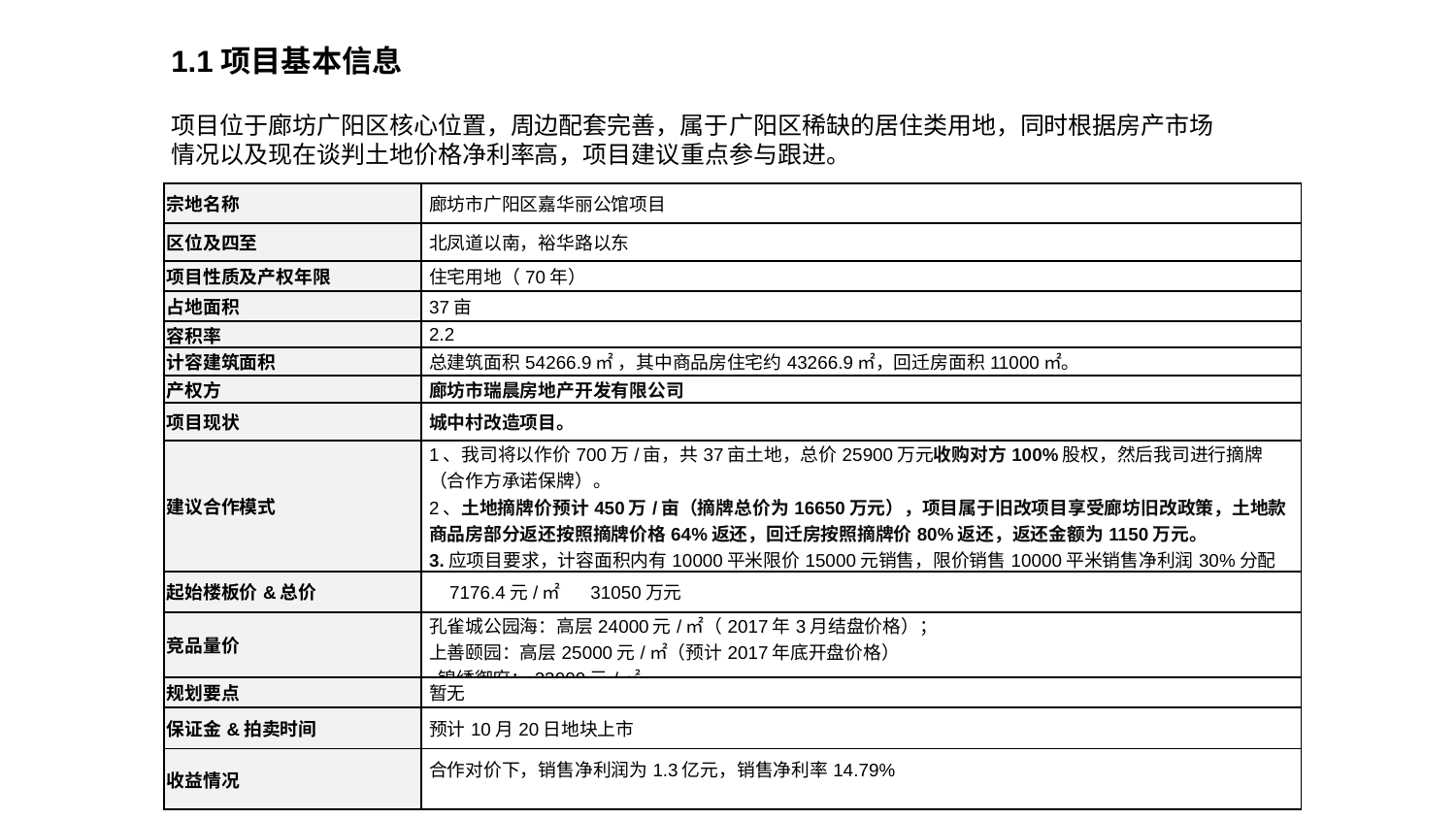

1.1项目基本信息
项目位于廊坊广阳区核心位置，周边配套完善，属于广阳区稀缺的居住类用地，同时根据房产市场情况以及现在谈判土地价格净利率高，项目建议重点参与跟进。
| 宗地名称 | 廊坊市广阳区嘉华丽公馆项目 |
| --- | --- |
| 区位及四至 | 北凤道以南，裕华路以东 |
| 项目性质及产权年限 | 住宅用地（70年） |
| 占地面积 | 37亩 |
| 容积率 | 2.2 |
| 计容建筑面积 | 总建筑面积54266.9㎡ ，其中商品房住宅约43266.9㎡，回迁房面积11000㎡。 |
| 产权方 | 廊坊市瑞晨房地产开发有限公司 |
| 项目现状 | 城中村改造项目。 |
| 建议合作模式 | 1、我司将以作价700万/亩，共37亩土地，总价25900万元收购对方100%股权，然后我司进行摘牌（合作方承诺保牌）。 2、土地摘牌价预计450万/亩（摘牌总价为16650万元），项目属于旧改项目享受廊坊旧改政策，土地款商品房部分返还按照摘牌价格64%返还，回迁房按照摘牌价80%返还，返还金额为1150万元。 3.应项目要求，计容面积内有10000平米限价15000元销售，限价销售10000平米销售净利润30%分配给项目方作为项目转让款抵扣（实际转让价格等于转让价格减去30%分配利润） |
| 起始楼板价&总价 | 7176.4元/㎡ 31050万元 |
| 竞品量价 | 孔雀城公园海：高层24000元/㎡（2017年3月结盘价格）； 上善颐园：高层25000元/㎡（预计2017年底开盘价格） 锦绣御府：23000元/㎡ |
| 规划要点 | 暂无 |
| 保证金&拍卖时间 | 预计10月20日地块上市 |
| 收益情况 | 合作对价下，销售净利润为1.3亿元，销售净利率14.79% |